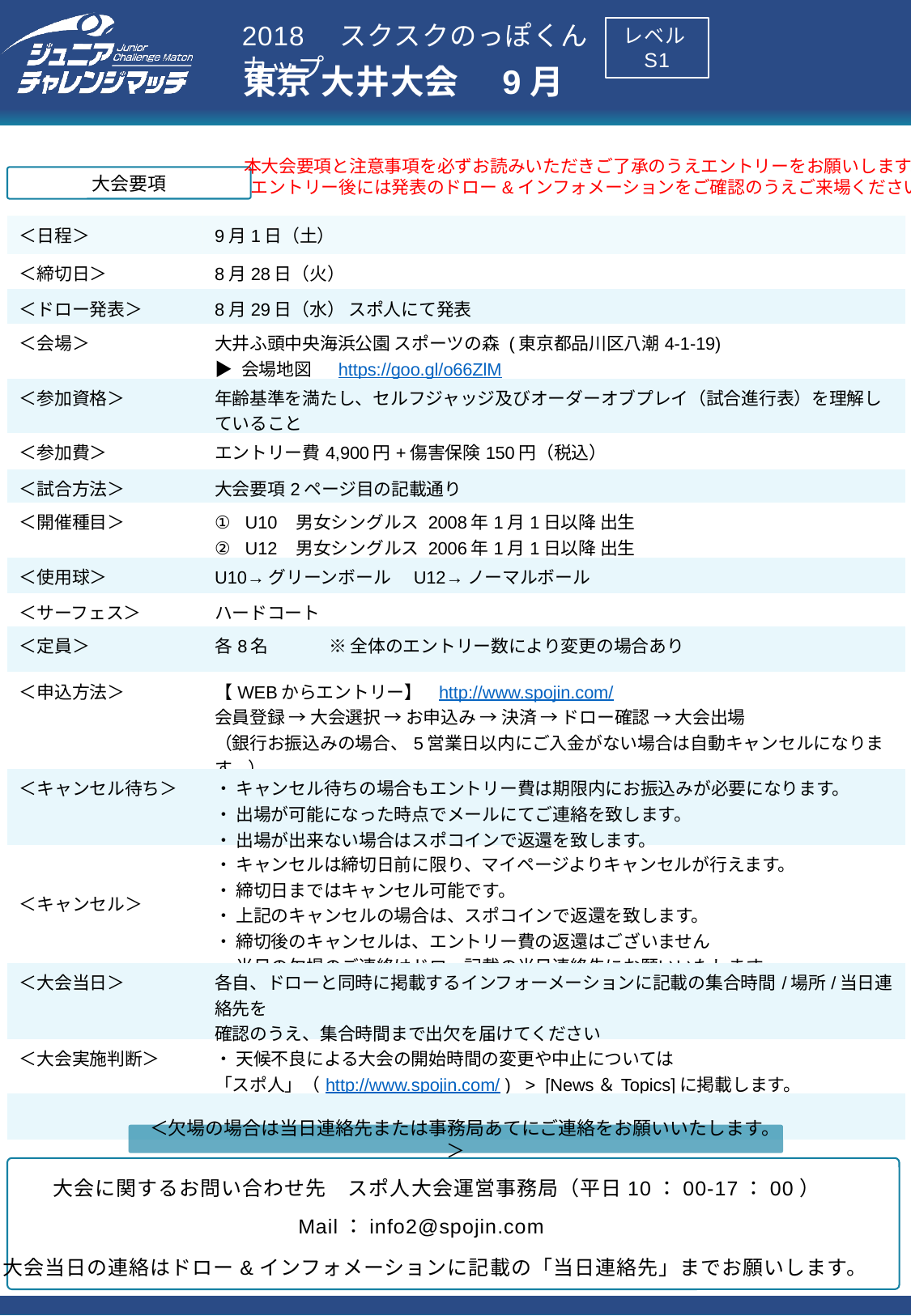

2018　スクスクのっぽくんカップ
レベルS1
東京 大井大会　9月
本大会要項と注意事項を必ずお読みいただきご了承のうえエントリーをお願いします。
エントリー後には発表のドロー&インフォメーションをご確認のうえご来場ください
大会要項
| ＜日程＞ | 9月1日（土） |
| --- | --- |
| ＜締切日＞ | 8月28日（火） |
| ＜ドロー発表＞ | 8月29日（水） スポ人にて発表 |
| ＜会場＞ | 大井ふ頭中央海浜公園 スポーツの森 (東京都品川区八潮4-1-19) ▶ 会場地図 　https://goo.gl/o66ZlM |
| ＜参加資格＞ | 年齢基準を満たし、セルフジャッジ及びオーダーオブプレイ（試合進行表）を理解していること |
| ＜参加費＞ | エントリー費4,900円+傷害保険150円（税込） |
| ＜試合方法＞ | 大会要項2ページ目の記載通り |
| ＜開催種目＞ | U10 男女シングルス 2008年1月1日以降 出生 U12 男女シングルス 2006年1月1日以降 出生 |
| ＜使用球＞ | U10→グリーンボール　U12→ノーマルボール |
| ＜サーフェス＞ | ハードコート |
| ＜定員＞ | 各8名　 　　 ※ 全体のエントリー数により変更の場合あり |
| ＜申込方法＞ | 【WEBからエントリー】 http://www.spojin.com/ 会員登録 → 大会選択 → お申込み → 決済 → ドロー確認 → 大会出場 （銀行お振込みの場合、5営業日以内にご入金がない場合は自動キャンセルになります。） |
| ＜キャンセル待ち＞ | ・ キャンセル待ちの場合もエントリー費は期限内にお振込みが必要になります。 ・ 出場が可能になった時点でメールにてご連絡を致します。 ・ 出場が出来ない場合はスポコインで返還を致します。 |
| ＜キャンセル＞ | ・ キャンセルは締切日前に限り、マイページよりキャンセルが行えます。 ・ 締切日まではキャンセル可能です。 ・ 上記のキャンセルの場合は、スポコインで返還を致します。 ・ 締切後のキャンセルは、エントリー費の返還はございません ・ 当日の欠場のご連絡はドロー記載の当日連絡先にお願いいたします。 |
| ＜大会当日＞ | 各自、ドローと同時に掲載するインフォーメーションに記載の集合時間/場所/当日連絡先を 確認のうえ、集合時間まで出欠を届けてください |
| ＜大会実施判断＞ | ・ 天候不良による大会の開始時間の変更や中止については 「スポ人」（http://www.spojin.com/ ) > [News＆Topics]に掲載します。 |
|  |  |
＜欠場の場合は当日連絡先または事務局あてにご連絡をお願いいたします。＞

大会に関するお問い合わせ先　スポ人大会運営事務局（平日10：00-17：00）
Mail：info2@spojin.com
大会当日の連絡はドロー&インフォメーションに記載の「当日連絡先」までお願いします。